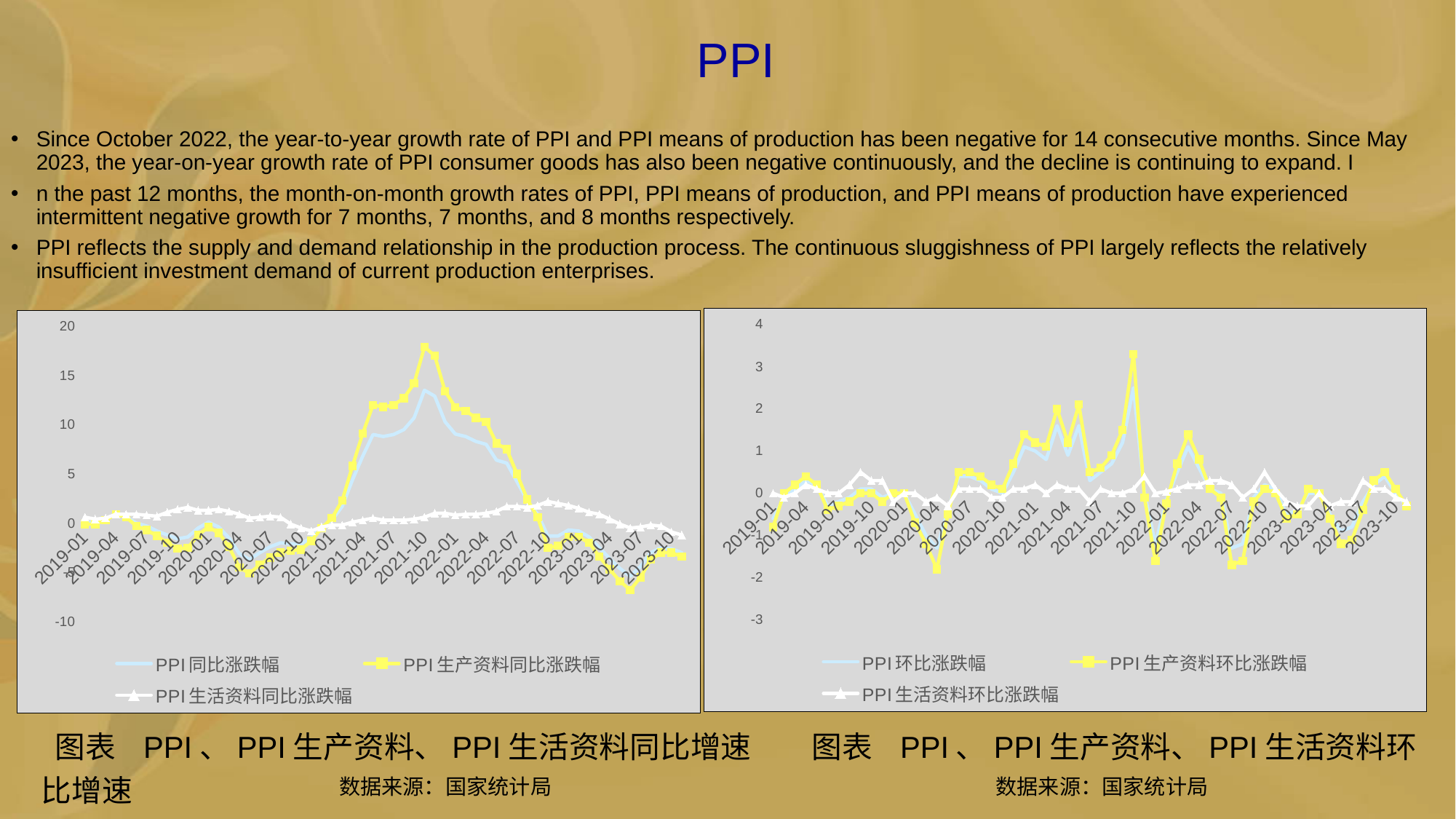

# PPI
Since October 2022, the year-to-year growth rate of PPI and PPI means of production has been negative for 14 consecutive months. Since May 2023, the year-on-year growth rate of PPI consumer goods has also been negative continuously, and the decline is continuing to expand. I
n the past 12 months, the month-on-month growth rates of PPI, PPI means of production, and PPI means of production have experienced intermittent negative growth for 7 months, 7 months, and 8 months respectively.
PPI reflects the supply and demand relationship in the production process. The continuous sluggishness of PPI largely reflects the relatively insufficient investment demand of current production enterprises.

### Chart

| Category | PPI环比涨跌幅 | PPI生产资料环比涨跌幅 | PPI生活资料环比涨跌幅 |
|---|---|---|---|
| 2019-01 | -0.599999999999994 | -0.799999999999997 | 0.0 |
| 2019-02 | -0.0999999999999943 | 0.0 | -0.0999999999999943 |
| 2019-03 | 0.0999999999999943 | 0.200000000000003 | 0.0 |
| 2019-04 | 0.299999999999997 | 0.400000000000006 | 0.200000000000003 |
| 2019-05 | 0.200000000000003 | 0.200000000000003 | 0.0999999999999943 |
| 2019-06 | -0.299999999999997 | -0.400000000000006 | 0.0 |
| 2019-07 | -0.200000000000003 | -0.299999999999997 | 0.0 |
| 2019-08 | -0.0999999999999943 | -0.200000000000003 | 0.200000000000003 |
| 2019-09 | 0.0999999999999943 | 0.0 | 0.5 |
| 2019-10 | 0.0999999999999943 | 0.0 | 0.299999999999997 |
| 2019-11 | -0.0999999999999943 | -0.200000000000003 | 0.299999999999997 |
| 2019-12 | 0.0 | 0.0 | -0.200000000000003 |
| 2020-01 | 0.0 | 0.0 | 0.0 |
| 2020-02 | -0.5 | -0.700000000000003 | 0.0 |
| 2020-03 | -1.0 | -1.2 | -0.200000000000003 |
| 2020-04 | -1.3 | -1.8 | -0.0999999999999943 |
| 2020-05 | -0.400000000000006 | -0.5 | -0.299999999999997 |
| 2020-06 | 0.400000000000006 | 0.5 | 0.0999999999999943 |
| 2020-07 | 0.400000000000006 | 0.5 | 0.0999999999999943 |
| 2020-08 | 0.299999999999997 | 0.400000000000006 | 0.0999999999999943 |
| 2020-09 | 0.0999999999999943 | 0.200000000000003 | -0.0999999999999943 |
| 2020-10 | 0.0 | 0.0999999999999943 | -0.0999999999999943 |
| 2020-11 | 0.5 | 0.700000000000003 | 0.0999999999999943 |
| 2020-12 | 1.09999999999999 | 1.40000000000001 | 0.0999999999999943 |
| 2021-01 | 1.0 | 1.2 | 0.200000000000003 |
| 2021-02 | 0.799999999999997 | 1.09999999999999 | 0.0 |
| 2021-03 | 1.59999999999999 | 2.0 | 0.200000000000003 |
| 2021-04 | 0.900000000000006 | 1.2 | 0.0999999999999943 |
| 2021-05 | 1.59999999999999 | 2.09999999999999 | 0.0999999999999943 |
| 2021-06 | 0.299999999999997 | 0.5 | -0.200000000000003 |
| 2021-07 | 0.5 | 0.599999999999994 | 0.0999999999999943 |
| 2021-08 | 0.700000000000003 | 0.900000000000006 | 0.0 |
| 2021-09 | 1.2 | 1.5 | 0.0 |
| 2021-10 | 2.5 | 3.3 | 0.0999999999999943 |
| 2021-11 | 0.0 | -0.0999999999999943 | 0.400000000000006 |
| 2021-12 | -1.2 | -1.59999999999999 | 0.0 |
| 2022-01 | -0.170000000000002 | -0.239999999999995 | 0.0400000000000063 |
| 2022-02 | 0.5 | 0.700000000000003 | 0.0999999999999943 |
| 2022-03 | 1.09999999999999 | 1.40000000000001 | 0.200000000000003 |
| 2022-04 | 0.599999999999994 | 0.799999999999997 | 0.200000000000003 |
| 2022-05 | 0.0999999999999943 | 0.0999999999999943 | 0.299999999999997 |
| 2022-06 | 0.0 | -0.0999999999999943 | 0.299999999999997 |
| 2022-07 | -1.3 | -1.7 | 0.200000000000003 |
| 2022-08 | -1.2 | -1.59999999999999 | -0.0999999999999943 |
| 2022-09 | -0.0999999999999943 | -0.200000000000003 | 0.0999999999999943 |
| 2022-10 | 0.200000000000003 | 0.0999999999999943 | 0.5 |
| 2022-11 | 0.0999999999999943 | 0.0 | 0.0999999999999943 |
| 2022-12 | -0.5 | -0.599999999999994 | -0.200000000000003 |
| 2023-01 | -0.400000000000006 | -0.5 | -0.299999999999997 |
| 2023-02 | 0.0 | 0.0999999999999943 | -0.299999999999997 |
| 2023-03 | 0.0 | 0.0 | 0.0 |
| 2023-04 | -0.5 | -0.599999999999994 | -0.299999999999997 |
| 2023-05 | -0.900000000000006 | -1.2 | -0.200000000000003 |
| 2023-06 | -0.799999999999997 | -1.09999999999999 | -0.200000000000003 |
| 2023-07 | -0.200000000000003 | -0.400000000000006 | 0.299999999999997 |
| 2023-08 | 0.200000000000003 | 0.299999999999997 | 0.0999999999999943 |
| 2023-09 | 0.400000000000006 | 0.5 | 0.0999999999999943 |
| 2023-10 | 0.0 | 0.0999999999999943 | -0.0999999999999943 |
| 2023-11 | -0.299999999999997 | -0.299999999999997 | -0.200000000000003 |

### Chart

| Category | PPI同比涨跌幅 | PPI生产资料同比涨跌幅 | PPI生活资料同比涨跌幅 |
|---|---|---|---|
| 2019-01 | 0.0999999999999943 | -0.0999999999999943 | 0.599999999999994 |
| 2019-02 | 0.0999999999999943 | -0.0999999999999943 | 0.400000000000006 |
| 2019-03 | 0.400000000000006 | 0.299999999999997 | 0.5 |
| 2019-04 | 0.900000000000006 | 0.900000000000006 | 0.900000000000006 |
| 2019-05 | 0.599999999999994 | 0.599999999999994 | 0.900000000000006 |
| 2019-06 | 0.0 | -0.299999999999997 | 0.900000000000006 |
| 2019-07 | -0.299999999999997 | -0.700000000000003 | 0.799999999999997 |
| 2019-08 | -0.799999999999997 | -1.3 | 0.700000000000003 |
| 2019-09 | -1.2 | -2.0 | 1.09999999999999 |
| 2019-10 | -1.59999999999999 | -2.59999999999999 | 1.40000000000001 |
| 2019-11 | -1.40000000000001 | -2.5 | 1.59999999999999 |
| 2019-12 | -0.5 | -1.2 | 1.3 |
| 2020-01 | 0.0999999999999943 | -0.400000000000006 | 1.3 |
| 2020-02 | -0.400000000000006 | -1.0 | 1.40000000000001 |
| 2020-03 | -1.5 | -2.40000000000001 | 1.2 |
| 2020-04 | -3.09999999999999 | -4.5 | 0.900000000000006 |
| 2020-05 | -3.7 | -5.09999999999999 | 0.5 |
| 2020-06 | -3.0 | -4.2 | 0.599999999999994 |
| 2020-07 | -2.40000000000001 | -3.5 | 0.700000000000003 |
| 2020-08 | -2.0 | -3.0 | 0.599999999999994 |
| 2020-09 | -2.09999999999999 | -2.8 | -0.0999999999999943 |
| 2020-10 | -2.09999999999999 | -2.7 | -0.5 |
| 2020-11 | -1.5 | -1.8 | -0.799999999999997 |
| 2020-12 | -0.400000000000006 | -0.5 | -0.400000000000006 |
| 2021-01 | 0.299999999999997 | 0.5 | -0.200000000000003 |
| 2021-02 | 1.7 | 2.3 | -0.200000000000003 |
| 2021-03 | 4.40000000000001 | 5.8 | 0.0999999999999943 |
| 2021-04 | 6.8 | 9.09999999999999 | 0.299999999999997 |
| 2021-05 | 9.0 | 12.0 | 0.5 |
| 2021-06 | 8.8 | 11.8 | 0.299999999999997 |
| 2021-07 | 9.0 | 12.0 | 0.299999999999997 |
| 2021-08 | 9.5 | 12.7 | 0.299999999999997 |
| 2021-09 | 10.7 | 14.2 | 0.400000000000006 |
| 2021-10 | 13.5 | 17.9 | 0.599999999999994 |
| 2021-11 | 12.9 | 17.0 | 1.0 |
| 2021-12 | 10.3 | 13.4 | 1.0 |
| 2022-01 | 9.05 | 11.77 | 0.819999999999993 |
| 2022-02 | 8.8 | 11.4 | 0.900000000000006 |
| 2022-03 | 8.3 | 10.7 | 0.900000000000006 |
| 2022-04 | 8.0 | 10.3 | 1.0 |
| 2022-05 | 6.40000000000001 | 8.09999999999999 | 1.2 |
| 2022-06 | 6.09999999999999 | 7.5 | 1.7 |
| 2022-07 | 4.2 | 5.0 | 1.7 |
| 2022-08 | 2.3 | 2.40000000000001 | 1.59999999999999 |
| 2022-09 | 0.900000000000006 | 0.599999999999994 | 1.8 |
| 2022-10 | -1.3 | -2.5 | 2.2 |
| 2022-11 | -1.3 | -2.3 | 2.0 |
| 2022-12 | -0.700000000000003 | -1.40000000000001 | 1.8 |
| 2023-01 | -0.799999999999997 | -1.40000000000001 | 1.5 |
| 2023-02 | -1.40000000000001 | -2.0 | 1.09999999999999 |
| 2023-03 | -2.5 | -3.40000000000001 | 0.900000000000006 |
| 2023-04 | -3.59999999999999 | -4.7 | 0.400000000000006 |
| 2023-05 | -4.59999999999999 | -5.90000000000001 | -0.0999999999999943 |
| 2023-06 | -5.40000000000001 | -6.8 | -0.5 |
| 2023-07 | -4.40000000000001 | -5.5 | -0.400000000000006 |
| 2023-08 | -3.0 | -3.7 | -0.200000000000003 |
| 2023-09 | -2.5 | -3.0 | -0.299999999999997 |
| 2023-10 | -2.59999999999999 | -3.0 | -0.900000000000006 |
| 2023-11 | -3.0 | -3.40000000000001 | -1.2 |
 图表   PPI、PPI生产资料、PPI生活资料同比增速         图表   PPI、PPI生产资料、PPI生活资料环比增速

                                                    数据来源：国家统计局                                                                                              数据来源：国家统计局